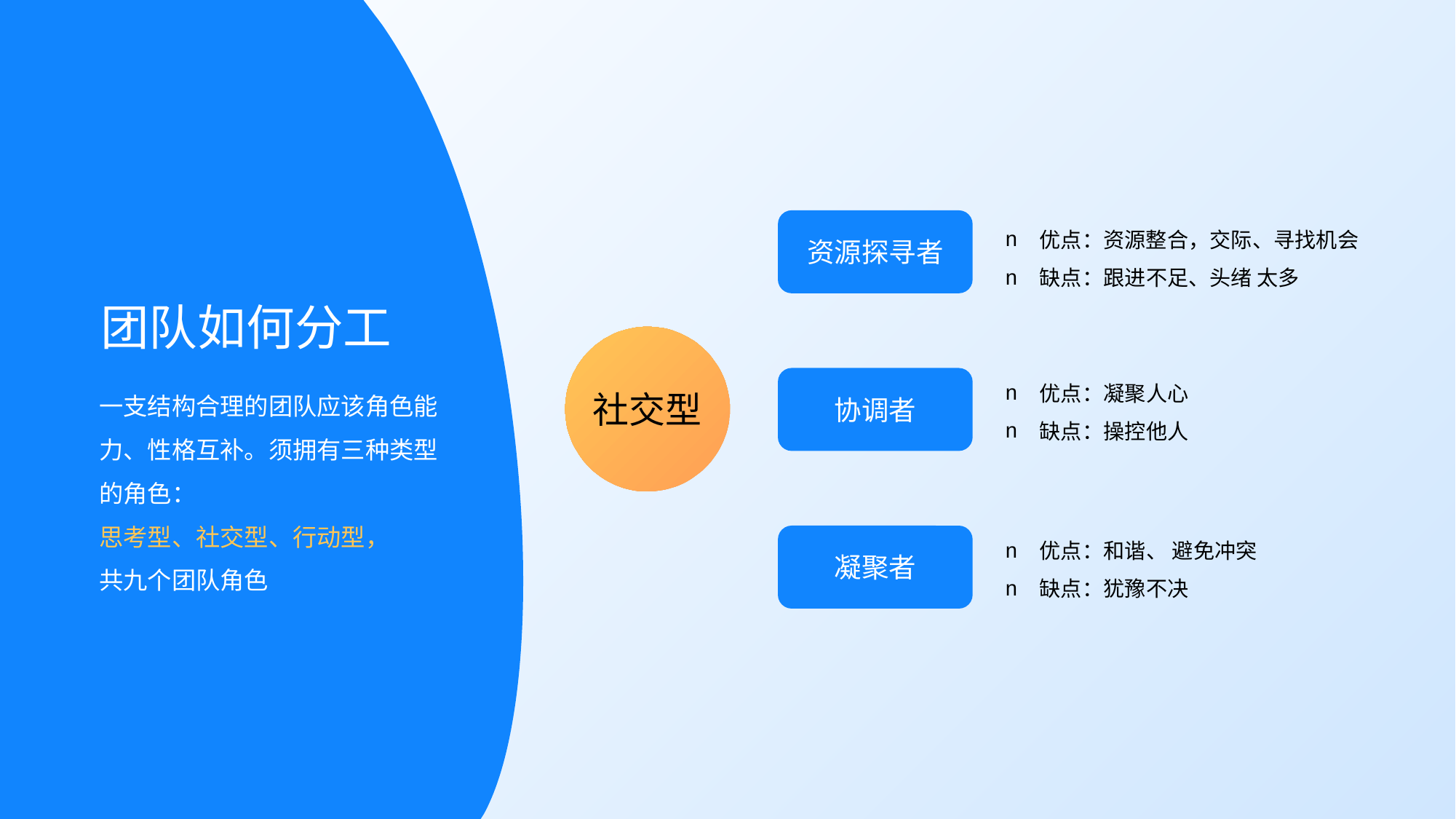

优点：资源整合，交际、寻找机会
缺点：跟进不足、头绪 太多

资源探寻者

协调者

凝聚者
优点：凝聚人心
缺点：操控他人

优点：和谐、 避免冲突
缺点：犹豫不决
团队如何分工
一支结构合理的团队应该角色能力、性格互补。须拥有三种类型的角色：
思考型、社交型、行动型，
共九个团队角色

社交型